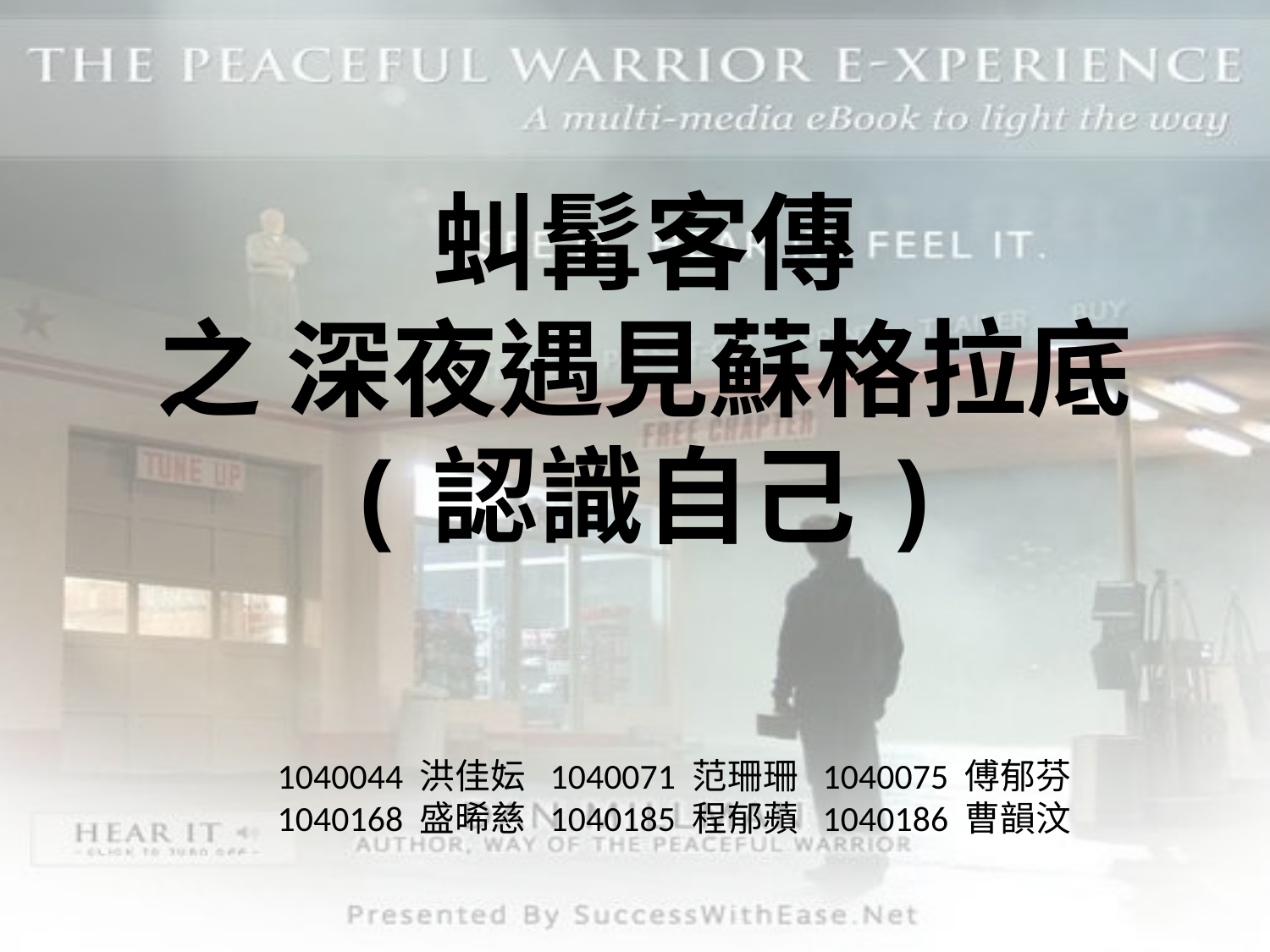

# 虯髯客傳 之 深夜遇見蘇格拉底 (認識自己)
1040044 洪佳妘  1040071 范珊珊  1040075 傅郁芬1040168 盛晞慈  1040185 程郁蘋  1040186 曹韻汶